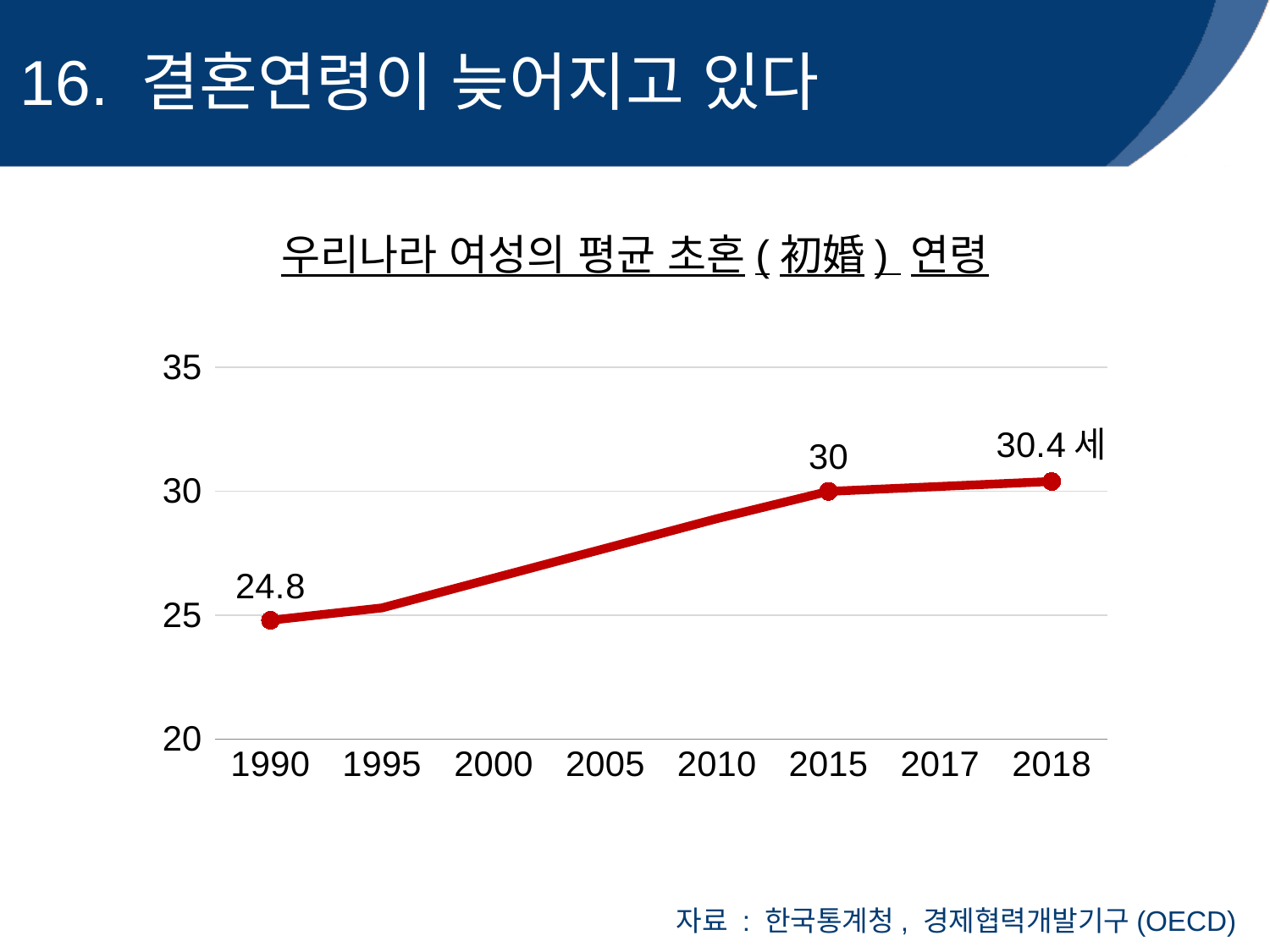

# 16. 결혼연령이 늦어지고 있다
우리나라 여성의 평균 초혼(初婚) 연령

### Chart

| Category | 여성 초혼연령 |
|---|---|
| 1990 | 24.8 |
| 1995 | 25.3 |
| 2000 | 26.5 |
| 2005 | 27.7 |
| 2010 | 28.9 |
| 2015 | 30.0 |
| 2017 | 30.2 |
| 2018 | 30.4 |
자료 : 한국통계청, 경제협력개발기구(OECD)